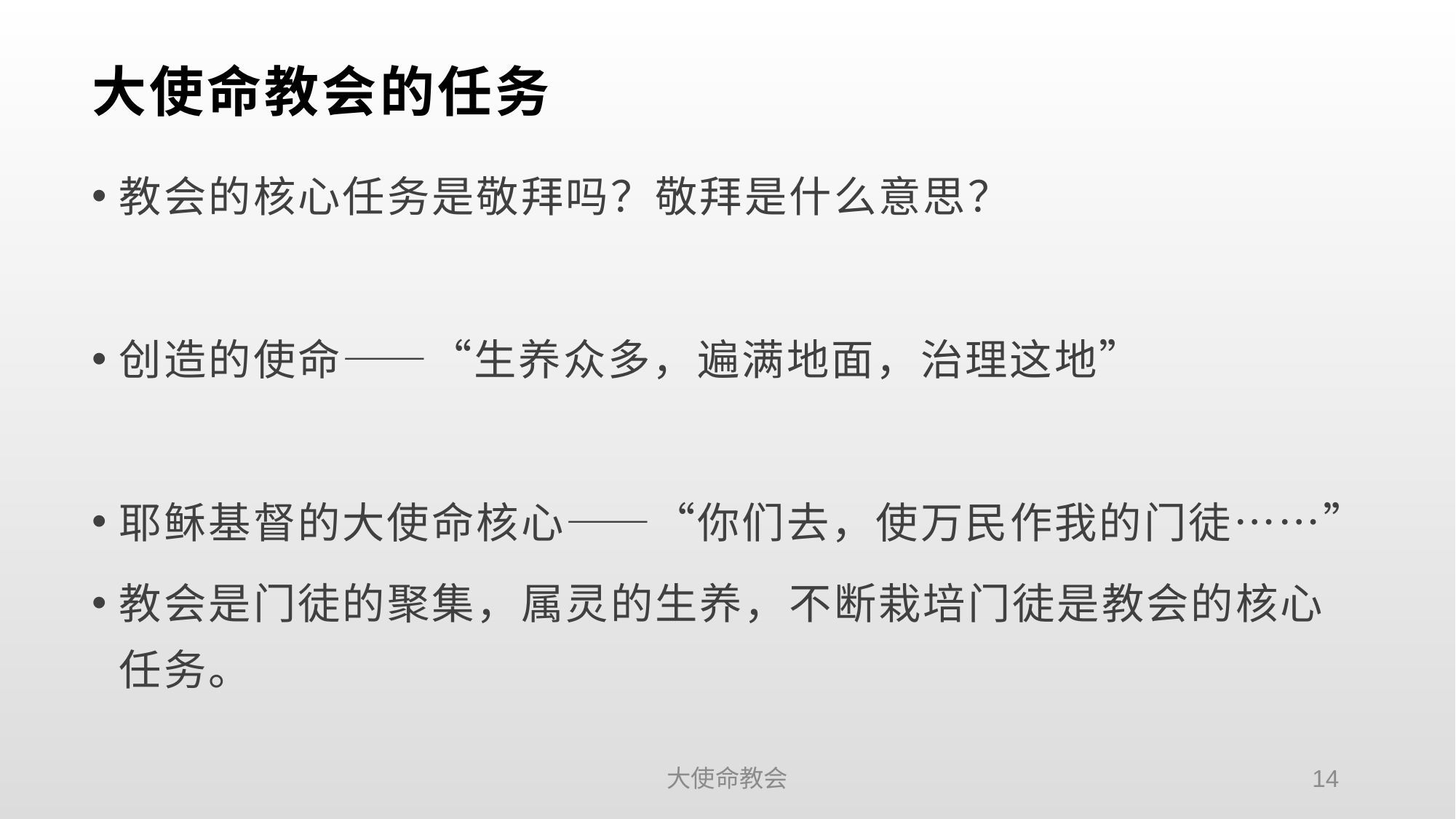

# 大使命教会的任务
教会的核心任务是敬拜吗？敬拜是什么意思？

创造的使命——“生养众多，遍满地面，治理这地”

耶稣基督的大使命核心——“你们去，使万民作我的门徒……”
教会是门徒的聚集，属灵的生养，不断栽培门徒是教会的核心任务。
大使命教会
14